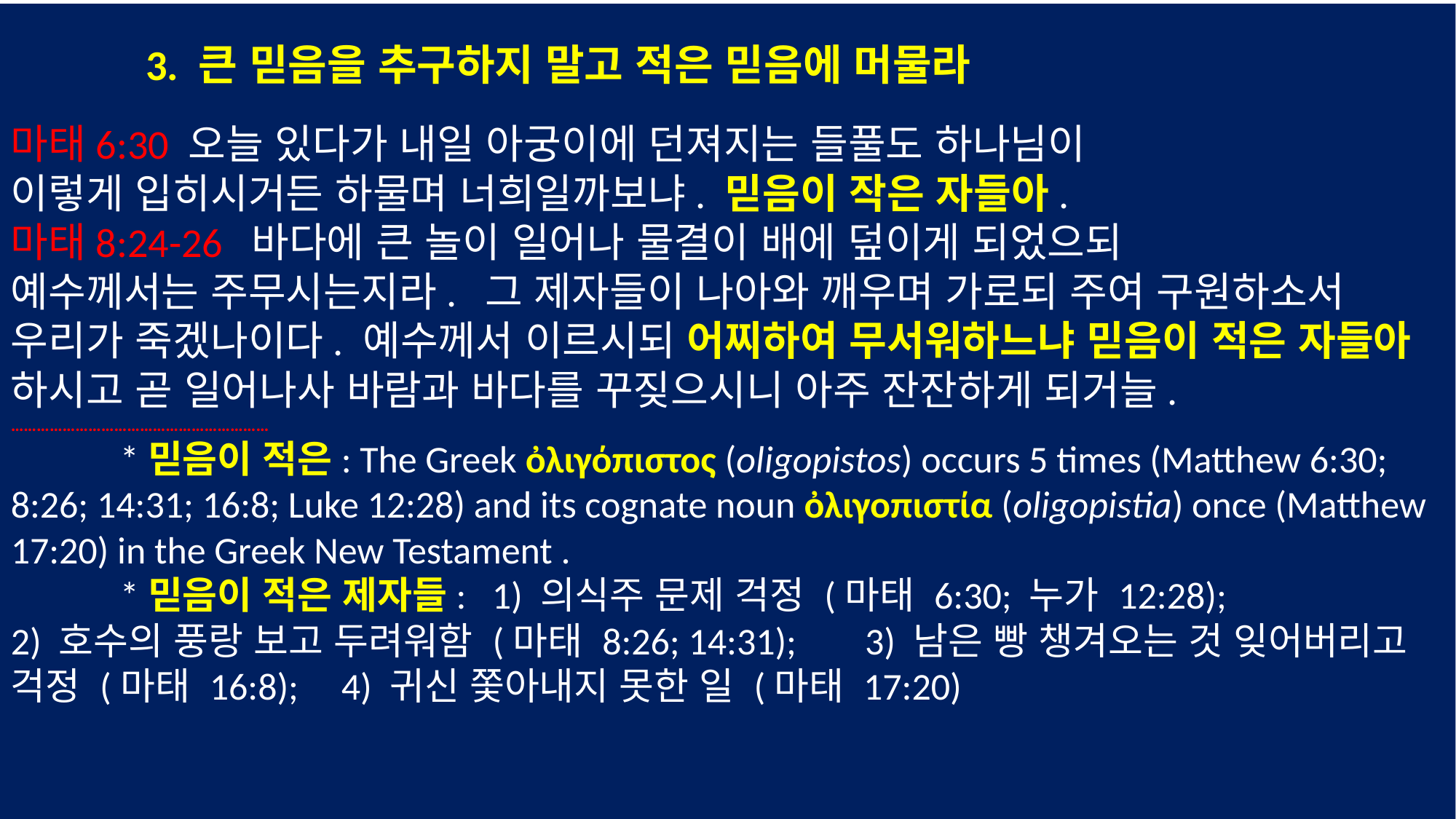

3. 큰 믿음을 추구하지 말고 적은 믿음에 머물라

마태6:30 오늘 있다가 내일 아궁이에 던져지는 들풀도 하나님이
이렇게 입히시거든 하물며 너희일까보냐. 믿음이 작은 자들아.
마태8:24-26  바다에 큰 놀이 일어나 물결이 배에 덮이게 되었으되
예수께서는 주무시는지라.  그 제자들이 나아와 깨우며 가로되 주여 구원하소서 우리가 죽겠나이다. 예수께서 이르시되 어찌하여 무서워하느냐 믿음이 적은 자들아 하시고 곧 일어나사 바람과 바다를 꾸짖으시니 아주 잔잔하게 되거늘.
……………………………………………………
	*믿음이 적은: The Greek ὀλιγόπιστος (oligopistos) occurs 5 times (Matthew 6:30; 8:26; 14:31; 16:8; Luke 12:28) and its cognate noun ὀλιγοπιστία (oligopistia) once (Matthew 17:20) in the Greek New Testament .
	*믿음이 적은 제자들:   1) 의식주 문제 걱정 (마태 6:30; 누가 12:28);
2) 호수의 풍랑 보고 두려워함 (마태 8:26; 14:31);        3) 남은 빵 챙겨오는 것 잊어버리고 걱정 (마태 16:8);     4) 귀신 쫓아내지 못한 일 (마태 17:20)